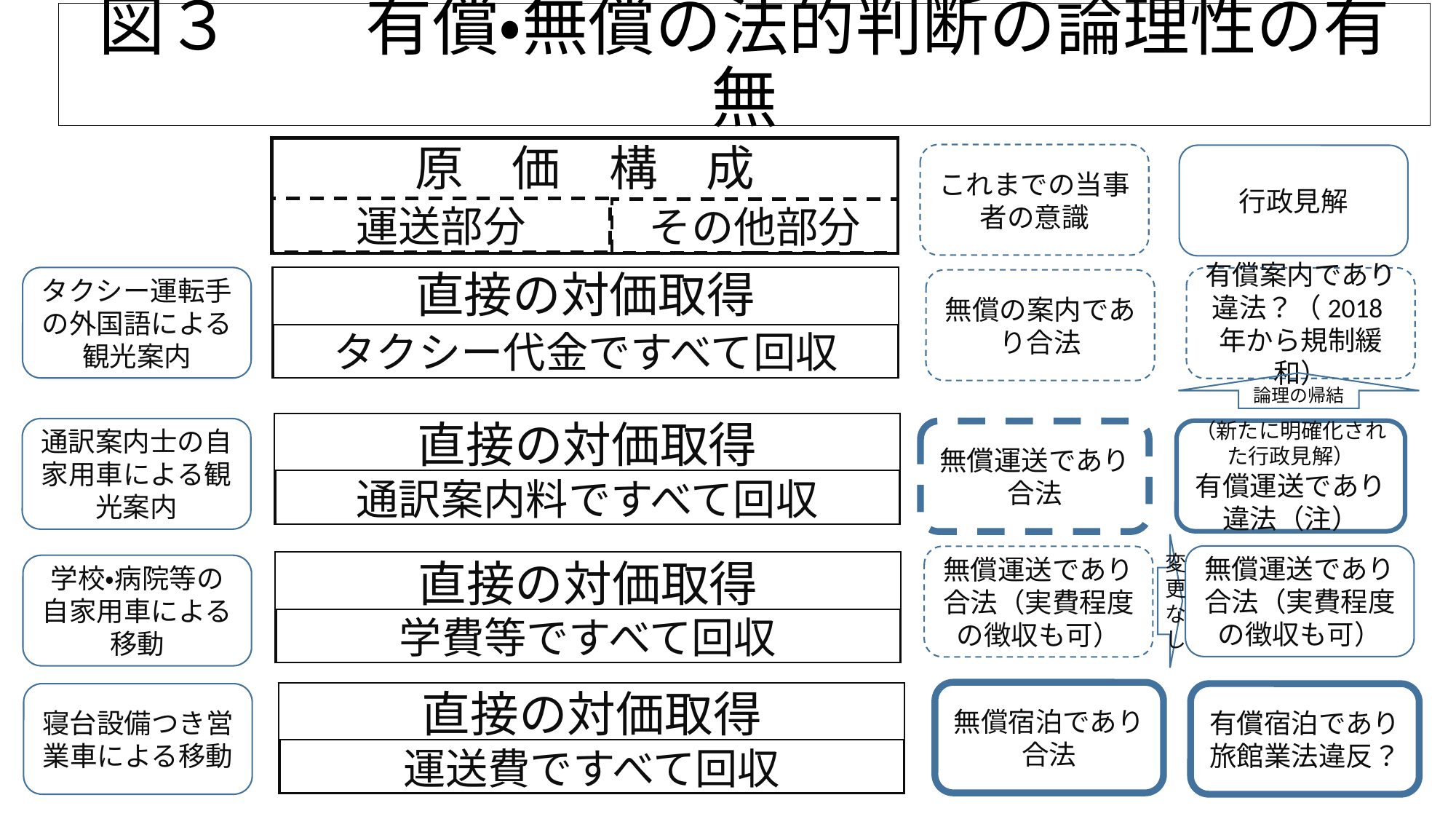

# 図３　　有償・無償の法的判断の論理性の有無
原　価　構　成

これまでの当事者の意識
行政見解
運送部分
その他部分
タクシー運転手の外国語による観光案内
直接の対価取得

有償案内であり違法？（2018年から規制緩和）
無償の案内であり合法
タクシー代金ですべて回収
論理の帰結
直接の対価取得
通訳案内料ですべて回収
通訳案内士の自家用車による観光案内
（新たに明確化された行政見解）
有償運送であり違法（注）
無償運送であり合法

変更なし
無償運送であり合法（実費程度の徴収も可）
無償運送であり合法（実費程度の徴収も可）
直接の対価取得
学費等ですべて回収
学校・病院等の自家用車による移動

無償宿泊であり合法
直接の対価取得
運送費ですべて回収
寝台設備つき営業車による移動
有償宿泊であり旅館業法違反？